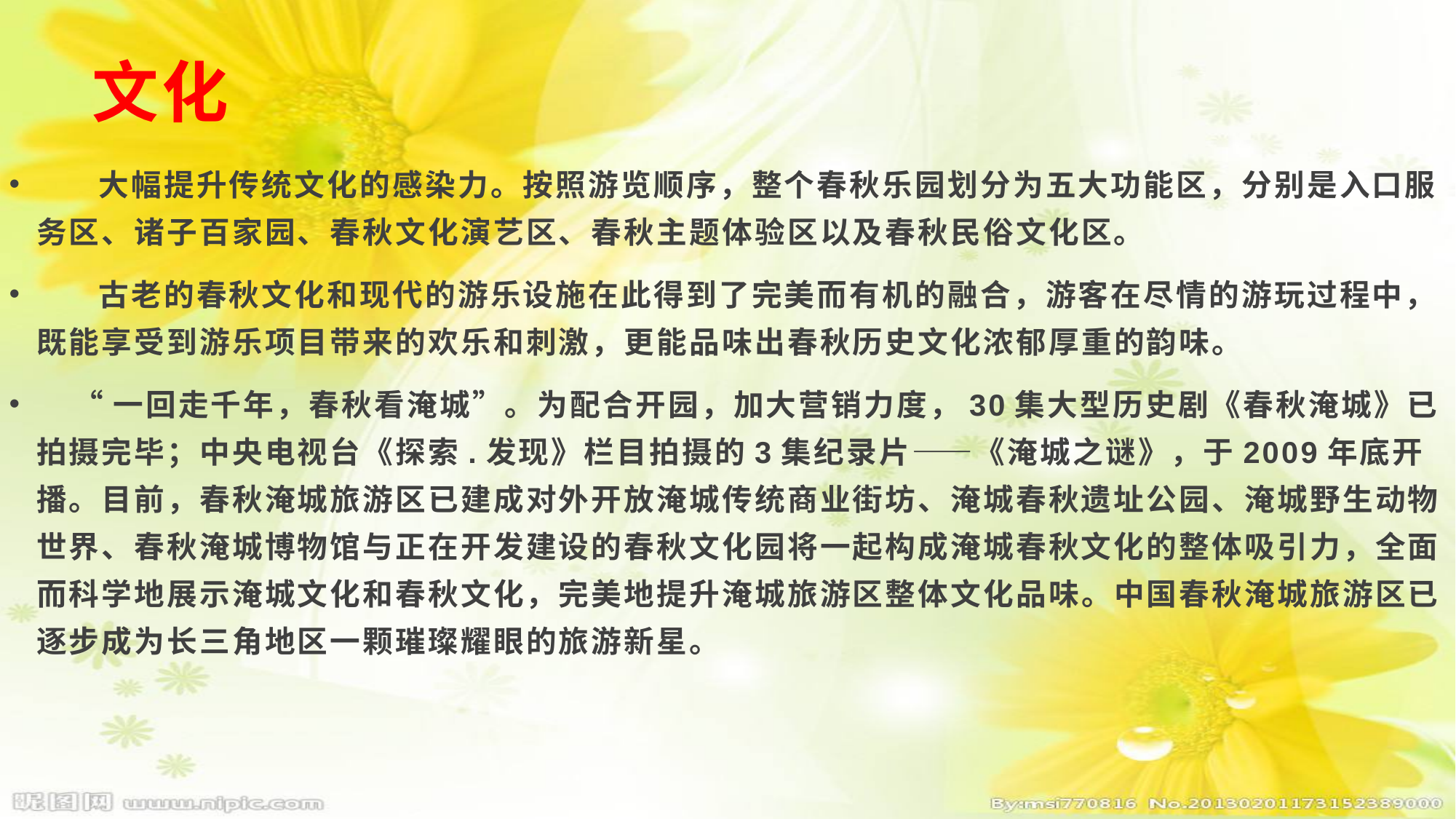

# 文化
      大幅提升传统文化的感染力。按照游览顺序，整个春秋乐园划分为五大功能区，分别是入口服务区、诸子百家园、春秋文化演艺区、春秋主题体验区以及春秋民俗文化区。
      古老的春秋文化和现代的游乐设施在此得到了完美而有机的融合，游客在尽情的游玩过程中，既能享受到游乐项目带来的欢乐和刺激，更能品味出春秋历史文化浓郁厚重的韵味。
    “一回走千年，春秋看淹城”。为配合开园，加大营销力度，30集大型历史剧《春秋淹城》已拍摄完毕；中央电视台《探索.发现》栏目拍摄的3集纪录片——《淹城之谜》，于2009年底开播。目前，春秋淹城旅游区已建成对外开放淹城传统商业街坊、淹城春秋遗址公园、淹城野生动物世界、春秋淹城博物馆与正在开发建设的春秋文化园将一起构成淹城春秋文化的整体吸引力，全面而科学地展示淹城文化和春秋文化，完美地提升淹城旅游区整体文化品味。中国春秋淹城旅游区已逐步成为长三角地区一颗璀璨耀眼的旅游新星。